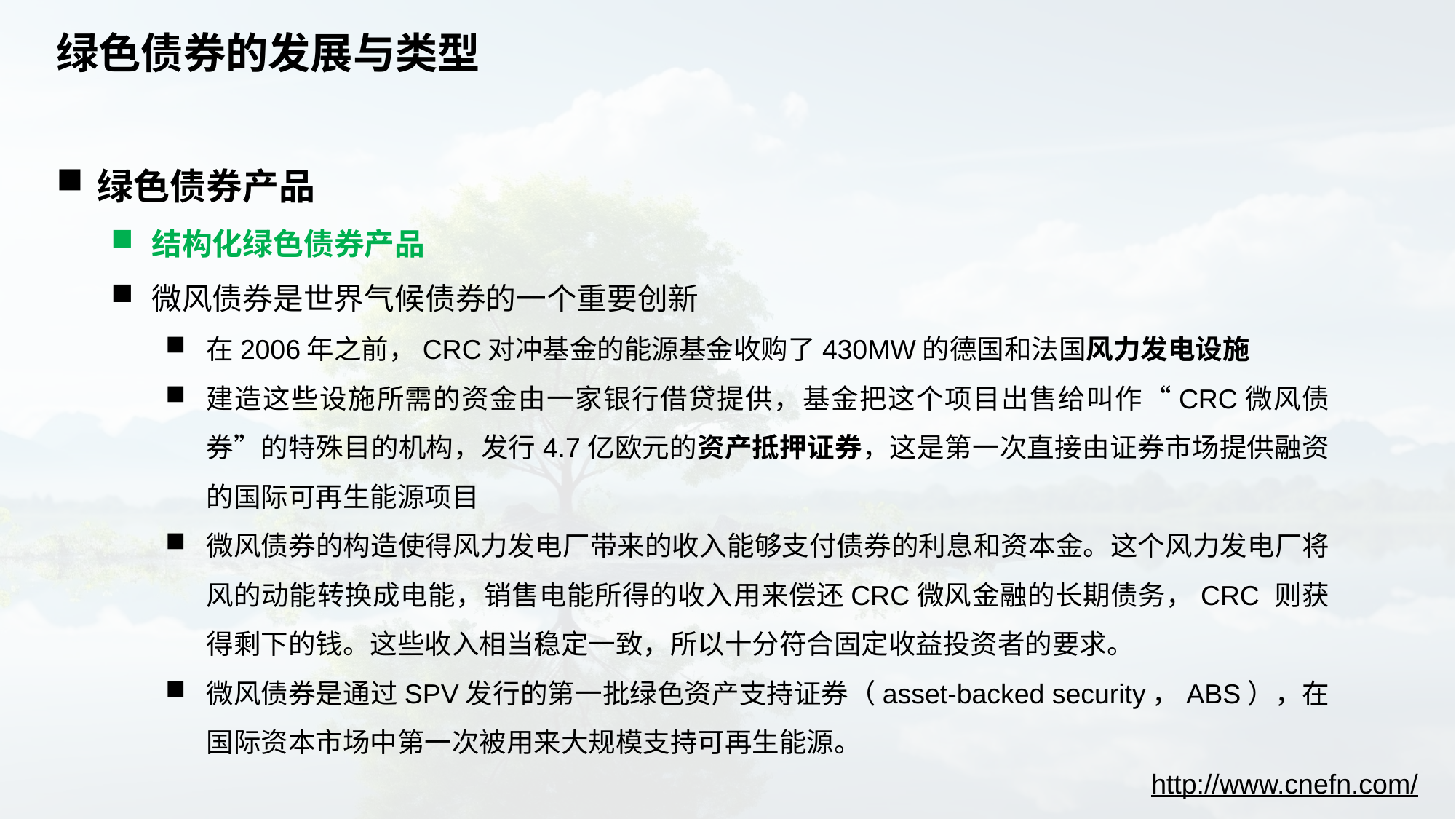

# 绿色债券的发展与类型
绿色债券产品
结构化绿色债券产品
微风债券是世界气候债券的一个重要创新
在2006年之前，CRC对冲基金的能源基金收购了430MW的德国和法国风力发电设施
建造这些设施所需的资金由一家银行借贷提供，基金把这个项目出售给叫作“CRC微风债券”的特殊目的机构，发行4.7亿欧元的资产抵押证券，这是第一次直接由证券市场提供融资的国际可再生能源项目
微风债券的构造使得风力发电厂带来的收入能够支付债券的利息和资本金。这个风力发电厂将风的动能转换成电能，销售电能所得的收入用来偿还CRC微风金融的长期债务，CRC 则获得剩下的钱。这些收入相当稳定一致，所以十分符合固定收益投资者的要求。
微风债券是通过SPV发行的第一批绿色资产支持证券（asset-backed security，ABS），在国际资本市场中第一次被用来大规模支持可再生能源。